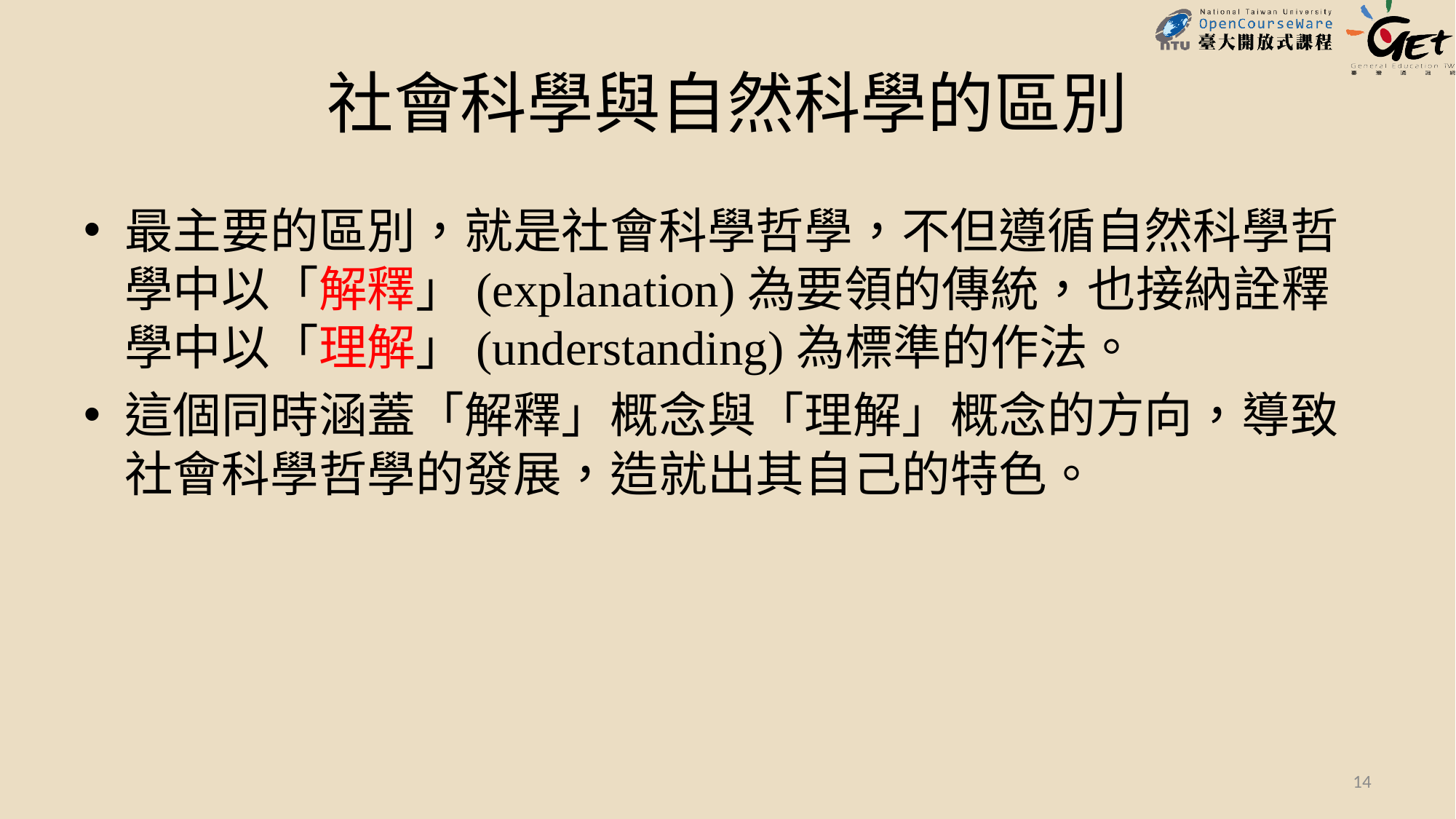

# 社會科學與自然科學的區別
最主要的區別，就是社會科學哲學，不但遵循自然科學哲學中以「解釋」(explanation)為要領的傳統，也接納詮釋學中以「理解」(understanding)為標準的作法。
這個同時涵蓋「解釋」概念與「理解」概念的方向，導致社會科學哲學的發展，造就出其自己的特色。
14